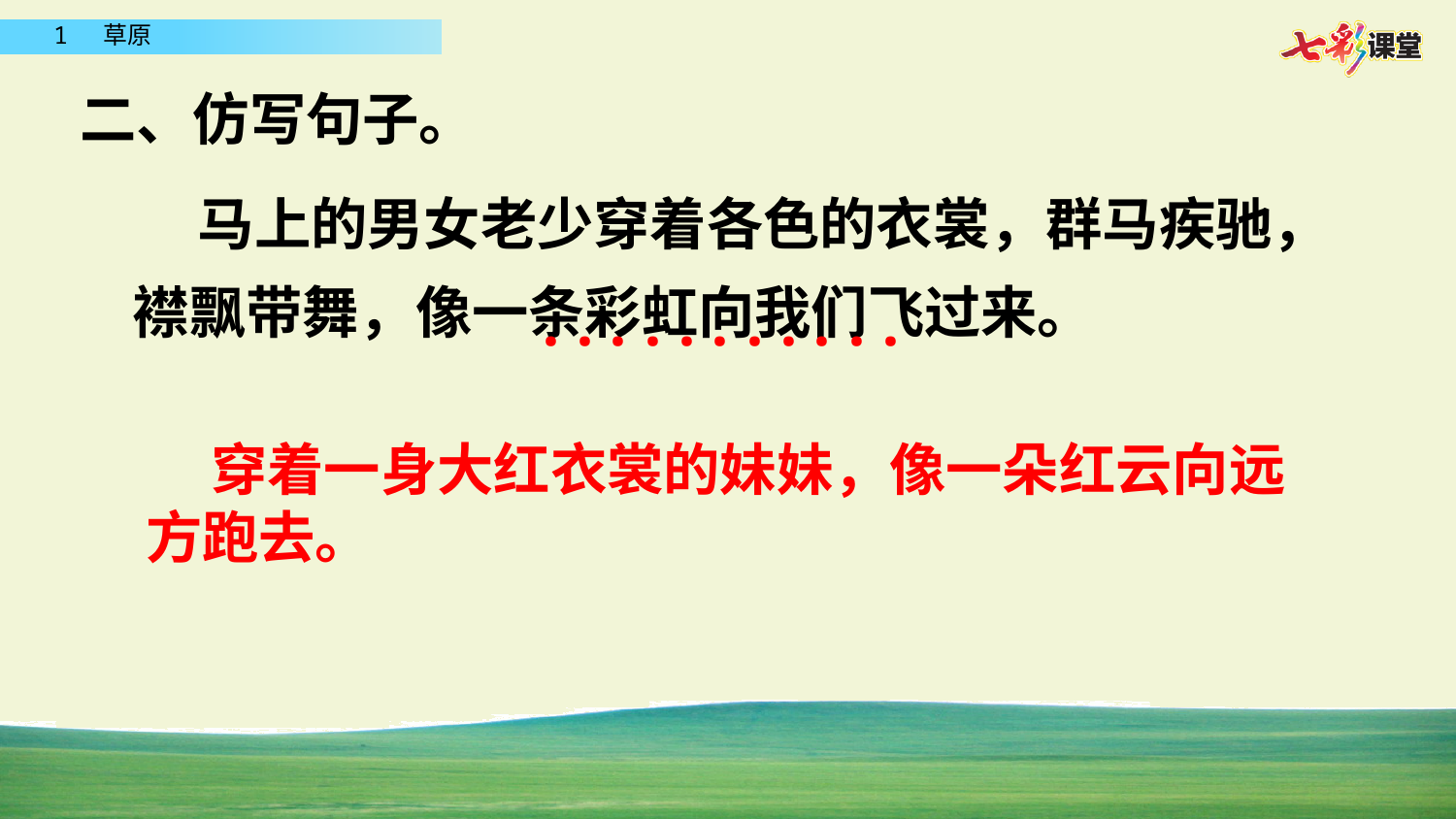

二、仿写句子。
    马上的男女老少穿着各色的衣裳，群马疾驰，襟飘带舞，像一条彩虹向我们飞过来。
···········
    穿着一身大红衣裳的妹妹，像一朵红云向远方跑去。